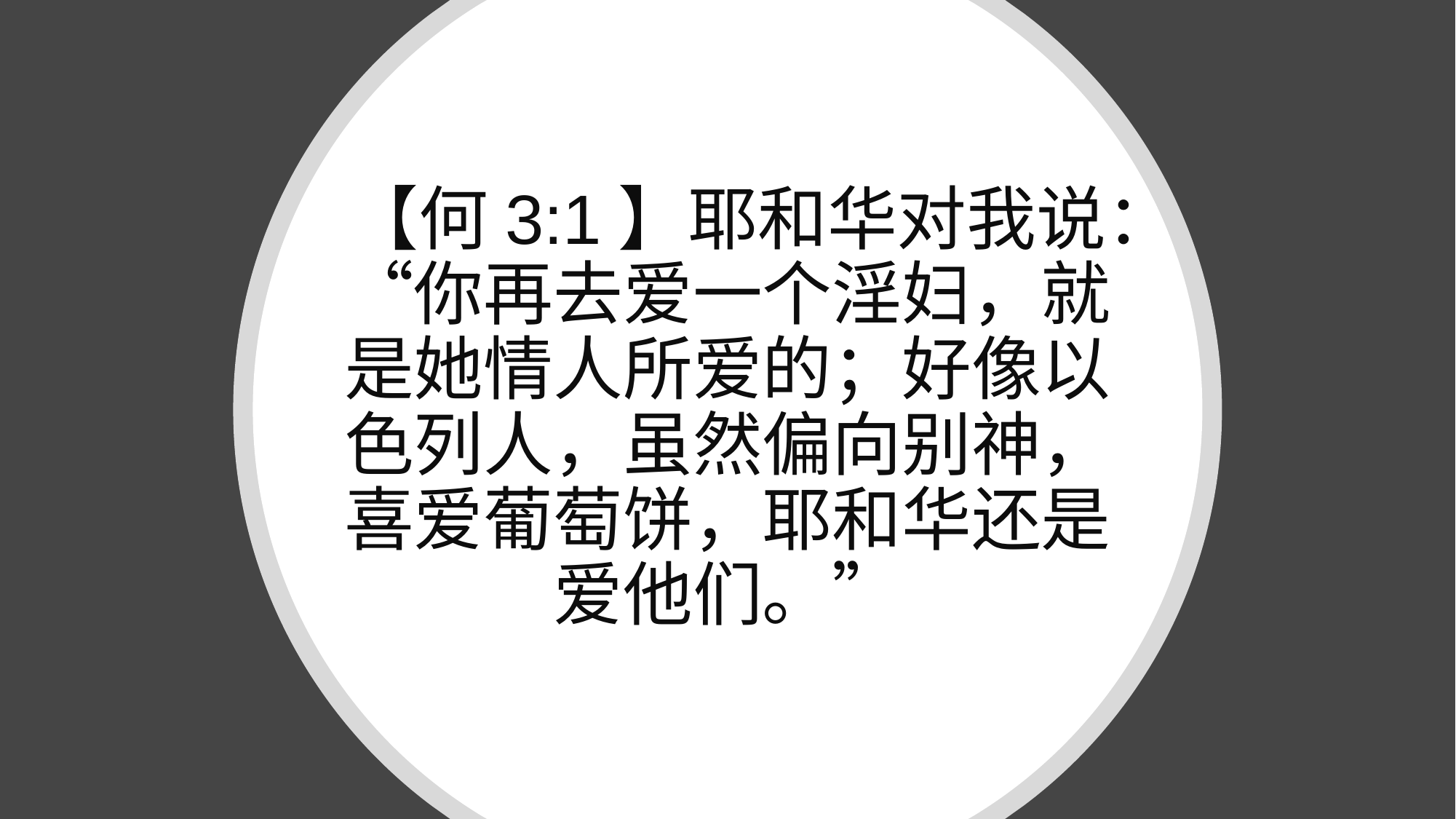

# 【何3:1】耶和华对我说：“你再去爱一个淫妇，就是她情人所爱的；好像以色列人，虽然偏向别神，喜爱葡萄饼，耶和华还是爱他们。”